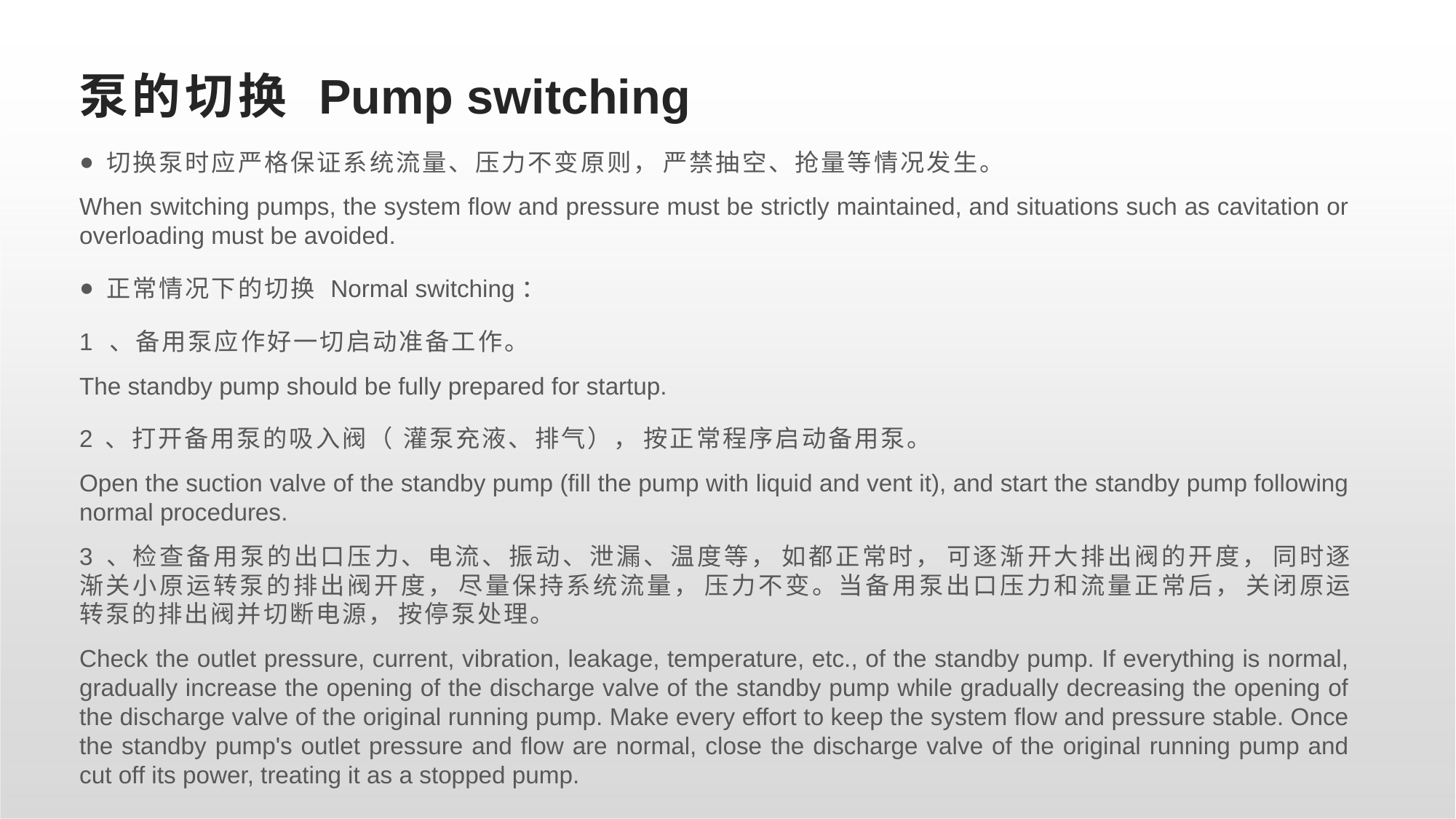

# 泵的切换 Pump switching
切换泵时应严格保证系统流量、压力不变原则， 严禁抽空、抢量等情况发生。
When switching pumps, the system flow and pressure must be strictly maintained, and situations such as cavitation or overloading must be avoided.
正常情况下的切换 Normal switching：
1 、备用泵应作好一切启动准备工作。
The standby pump should be fully prepared for startup.
2 、打开备用泵的吸入阀（  灌泵充液、排气）， 按正常程序启动备用泵。
Open the suction valve of the standby pump (fill the pump with liquid and vent it), and start the standby pump following normal procedures.
3 、检查备用泵的出口压力、电流、振动、泄漏、温度等， 如都正常时， 可逐渐开大排出阀的开度， 同时逐 渐关小原运转泵的排出阀开度， 尽量保持系统流量， 压力不变。当备用泵出口压力和流量正常后， 关闭原运 转泵的排出阀并切断电源， 按停泵处理。
Check the outlet pressure, current, vibration, leakage, temperature, etc., of the standby pump. If everything is normal, gradually increase the opening of the discharge valve of the standby pump while gradually decreasing the opening of the discharge valve of the original running pump. Make every effort to keep the system flow and pressure stable. Once the standby pump's outlet pressure and flow are normal, close the discharge valve of the original running pump and cut off its power, treating it as a stopped pump.